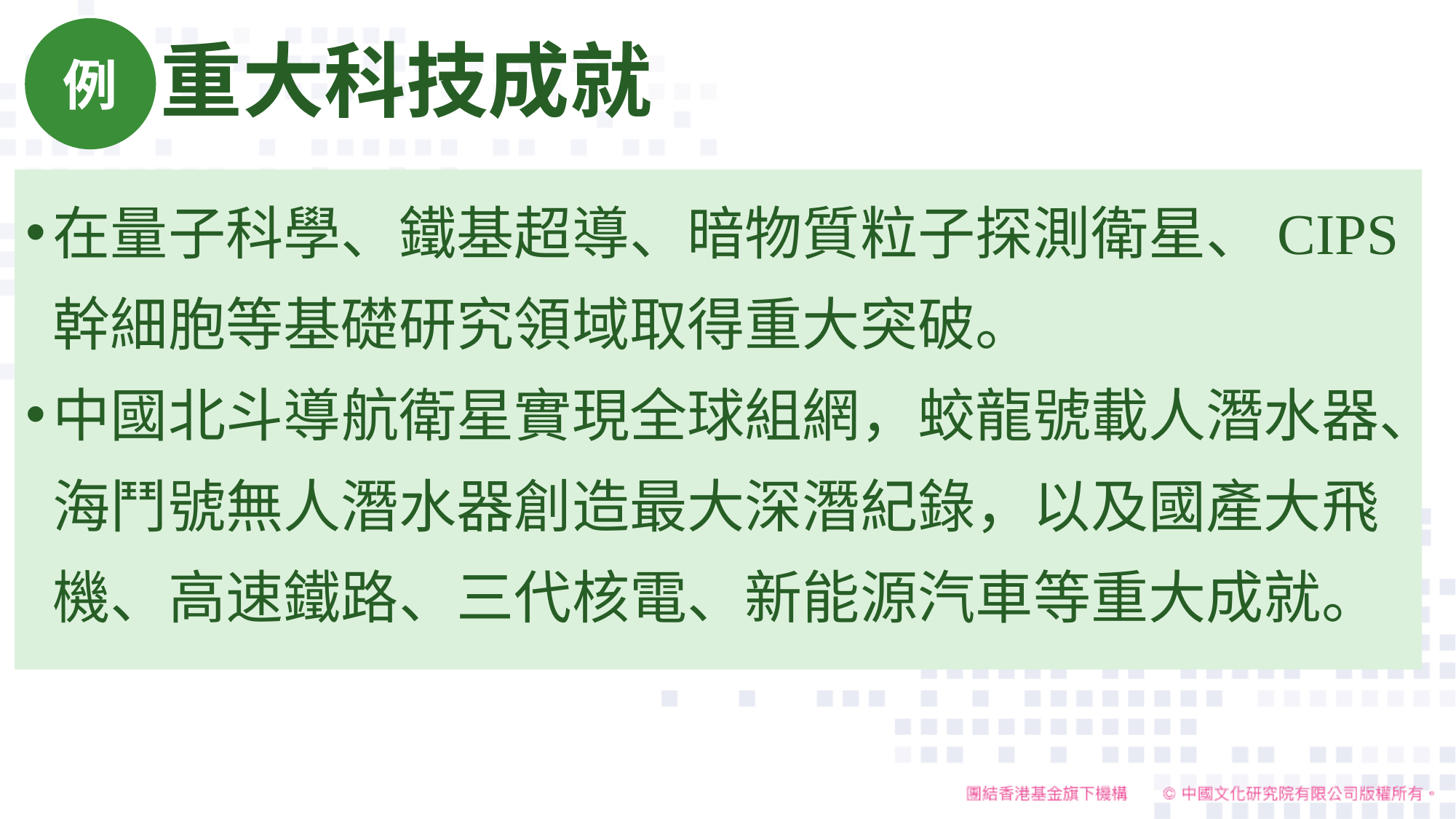

例
重大科技成就
在量子科學、鐵基超導、暗物質粒子探測衛星、CIPS幹細胞等基礎研究領域取得重大突破。
中國北斗導航衛星實現全球組網，蛟龍號載人潛水器、海鬥號無人潛水器創造最大深潛紀錄，以及國產大飛機、高速鐵路、三代核電、新能源汽車等重大成就。